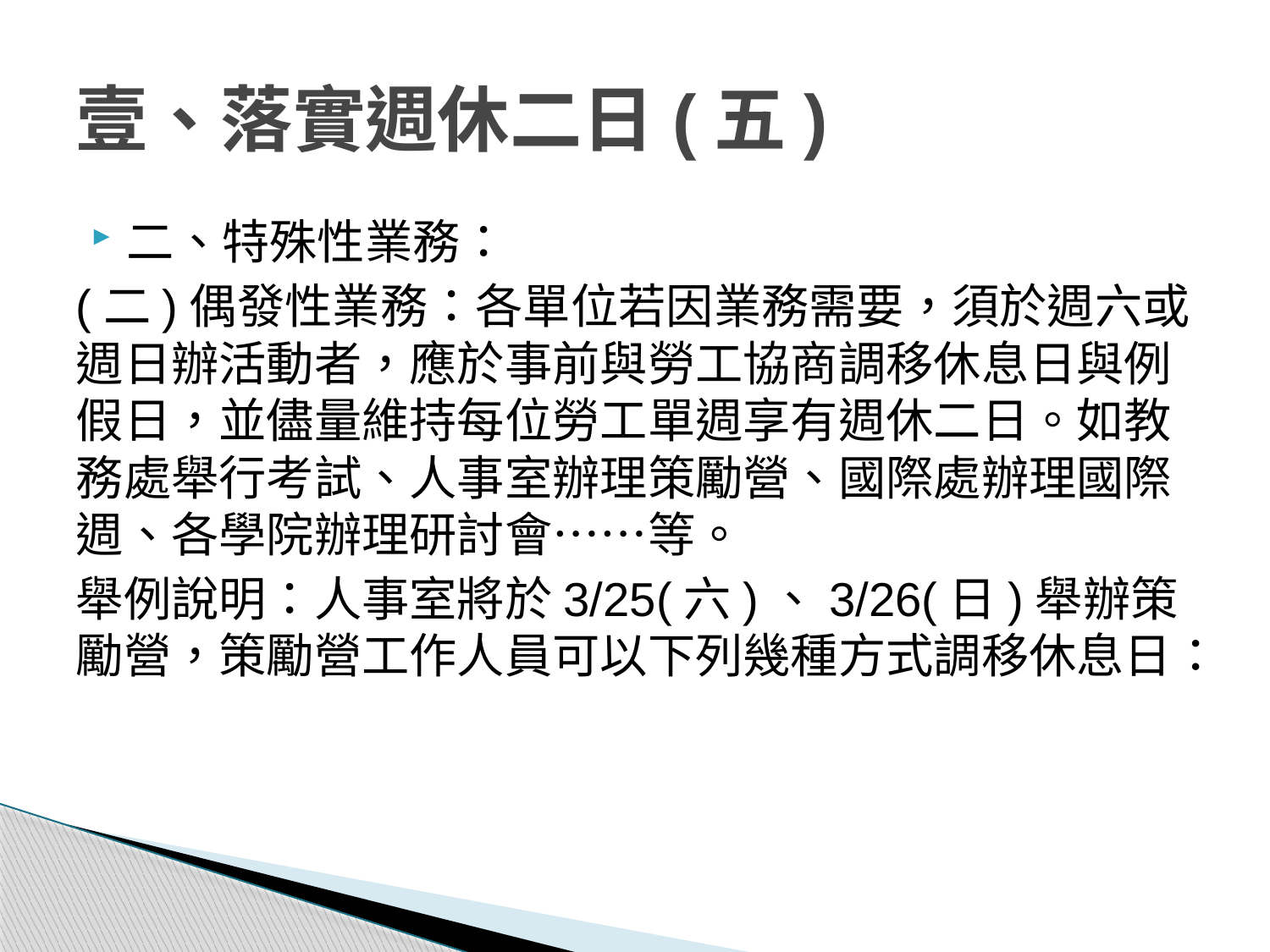

# 壹、落實週休二日(五)
二、特殊性業務：
(二)偶發性業務：各單位若因業務需要，須於週六或週日辦活動者，應於事前與勞工協商調移休息日與例假日，並儘量維持每位勞工單週享有週休二日。如教務處舉行考試、人事室辦理策勵營、國際處辦理國際週、各學院辦理研討會……等。
舉例說明：人事室將於3/25(六)、3/26(日)舉辦策勵營，策勵營工作人員可以下列幾種方式調移休息日：